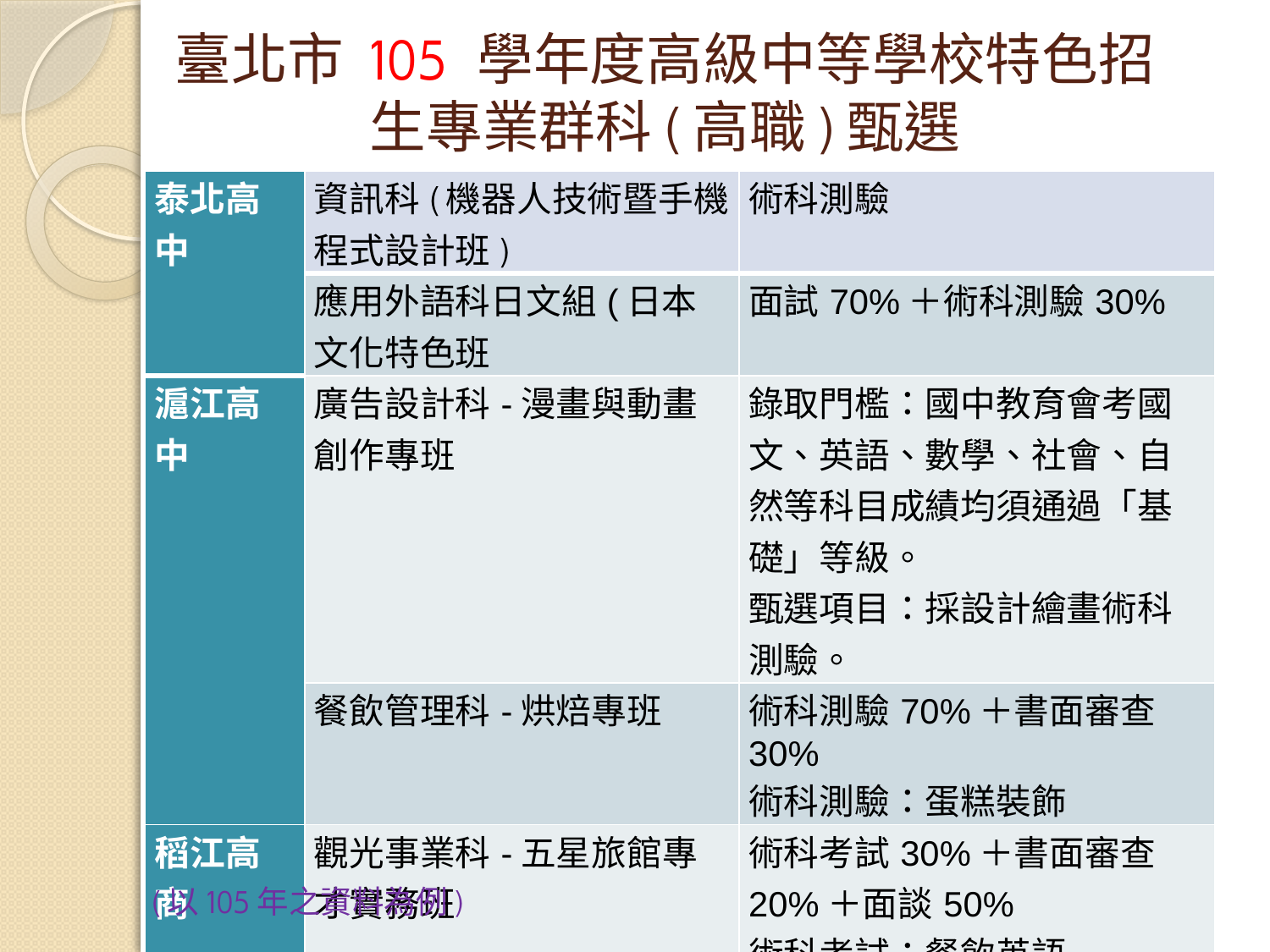

臺北市 105 學年度高級中等學校特色招生專業群科(高職)甄選
| 泰北高中 | 資訊科(機器人技術暨手機程式設計班) | 術科測驗 |
| --- | --- | --- |
|  | 應用外語科日文組(日本文化特色班 | 面試70%＋術科測驗30% |
| 滬江高中 | 廣告設計科-漫畫與動畫創作專班 | 錄取門檻：國中教育會考國文、英語、數學、社會、自然等科目成績均須通過「基礎」等級。 甄選項目：採設計繪畫術科測驗。 |
|  | 餐飲管理科-烘焙專班 | 術科測驗70%＋書面審查30% 術科測驗：蛋糕裝飾 |
| 稻江高商 | 觀光事業科-五星旅館專才實務班 | 術科考試30%＋書面審查20%＋面談50% 術科考試：餐飲英語 |
(以105年之資料為例)